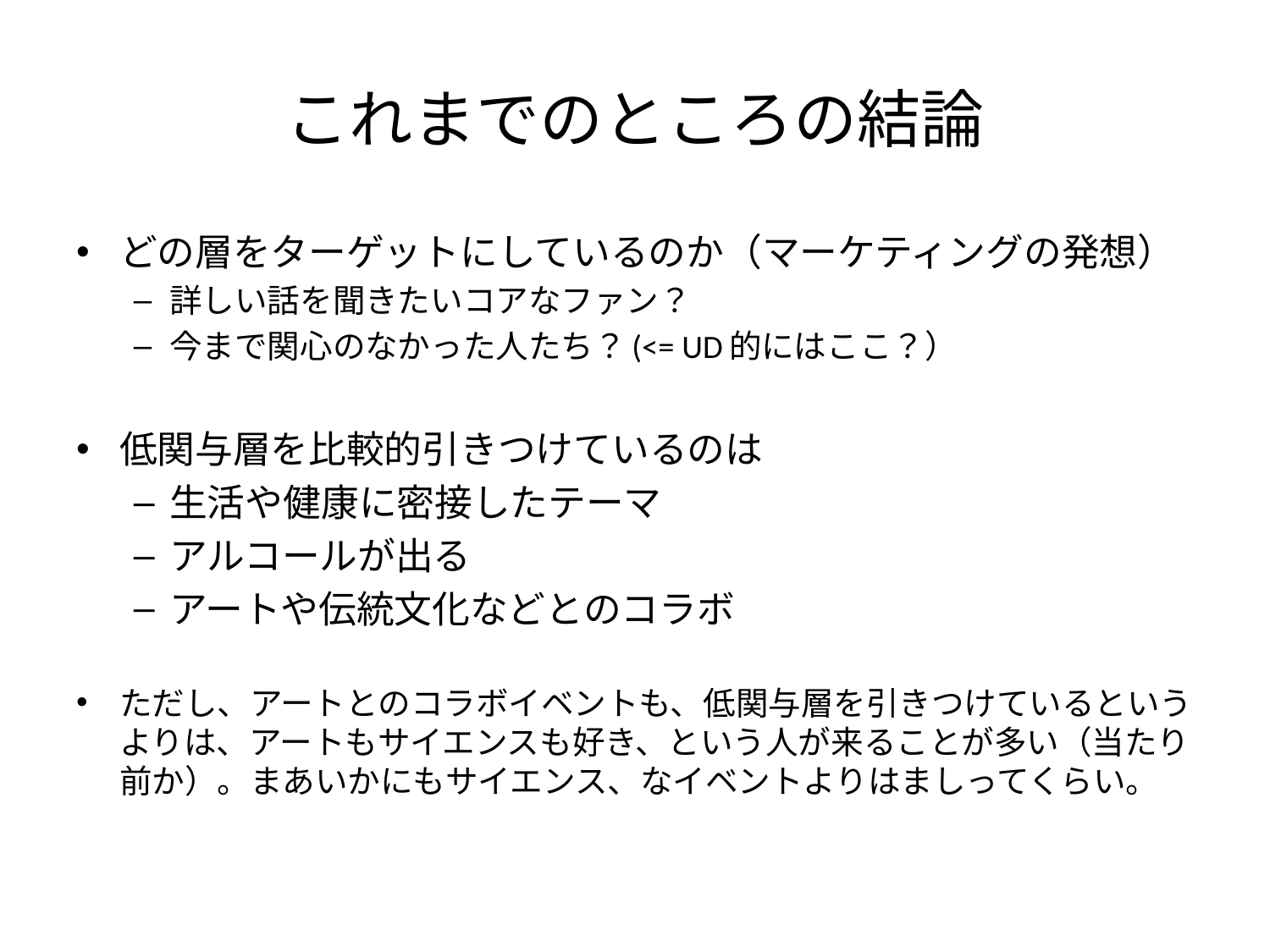

# これまでのところの結論
どの層をターゲットにしているのか（マーケティングの発想）
詳しい話を聞きたいコアなファン？
今まで関心のなかった人たち？(<= UD的にはここ？）

低関与層を比較的引きつけているのは
生活や健康に密接したテーマ
アルコールが出る
アートや伝統文化などとのコラボ

ただし、アートとのコラボイベントも、低関与層を引きつけているというよりは、アートもサイエンスも好き、という人が来ることが多い（当たり前か）。まあいかにもサイエンス、なイベントよりはましってくらい。